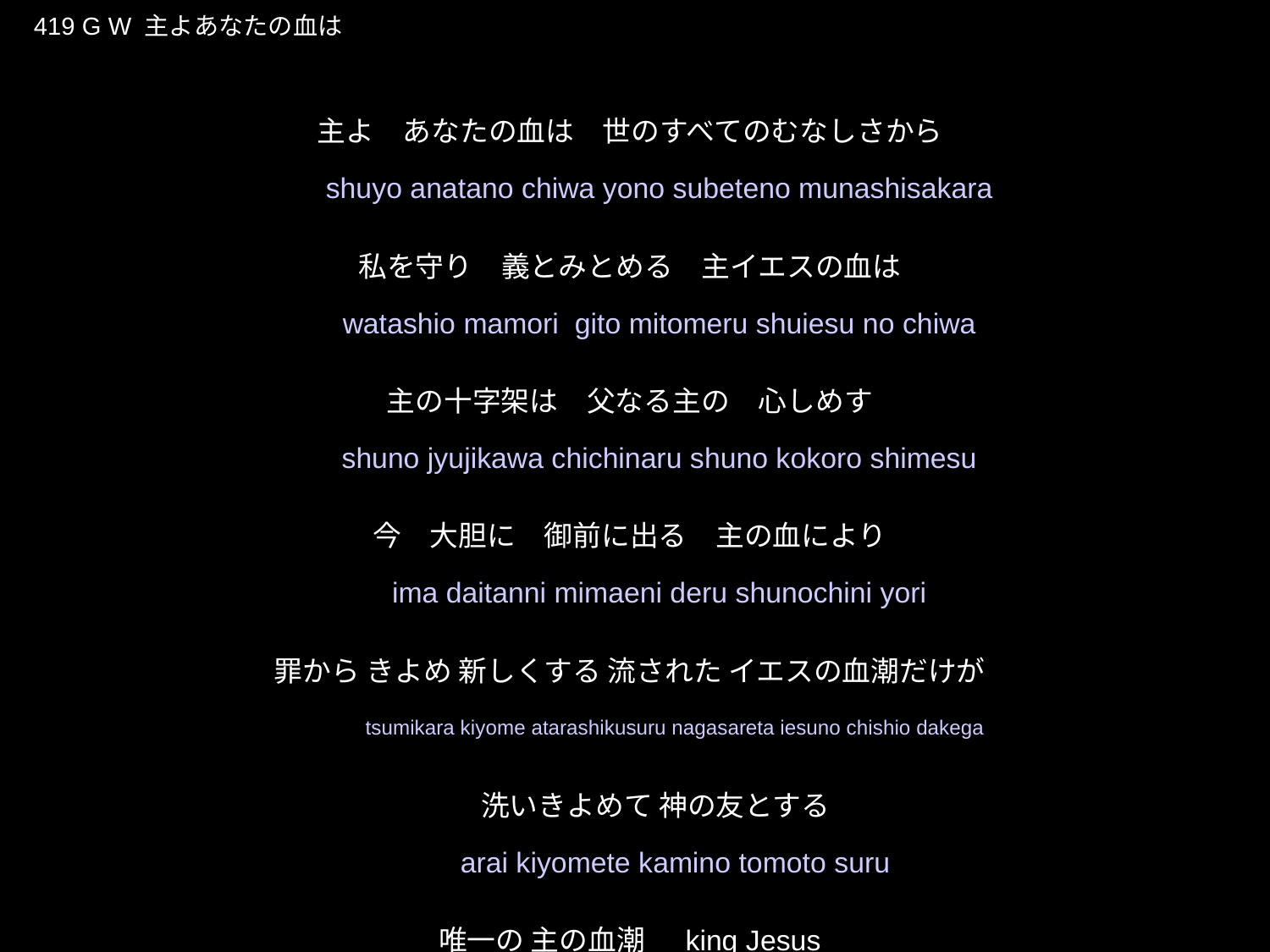

しゅよあなたのちは
★W
419 G W 主よあなたの血は
★

shuyo anatano chiwa yono subeteno munashisakara

watashio mamori  gito mitomeru shuiesu no chiwa

shuno jyujikawa chichinaru shuno kokoro shimesu

ima daitanni mimaeni deru shunochini yori

    tsumikara kiyome atarashikusuru nagasareta iesuno chishio dakega

    arai kiyomete kamino tomoto suru

    yuitsuno shuno chishio King Jesus
主よ　あなたの血は　世のすべてのむなしさから

私を守り　義とみとめる　主イエスの血は

主の十字架は　父なる主の　心しめす

今　大胆に　御前に出る　主の血により

罪から きよめ 新しくする 流された イエスの血潮だけが

　　洗いきよめて 神の友とする

唯一の 主の血潮　king Jesus